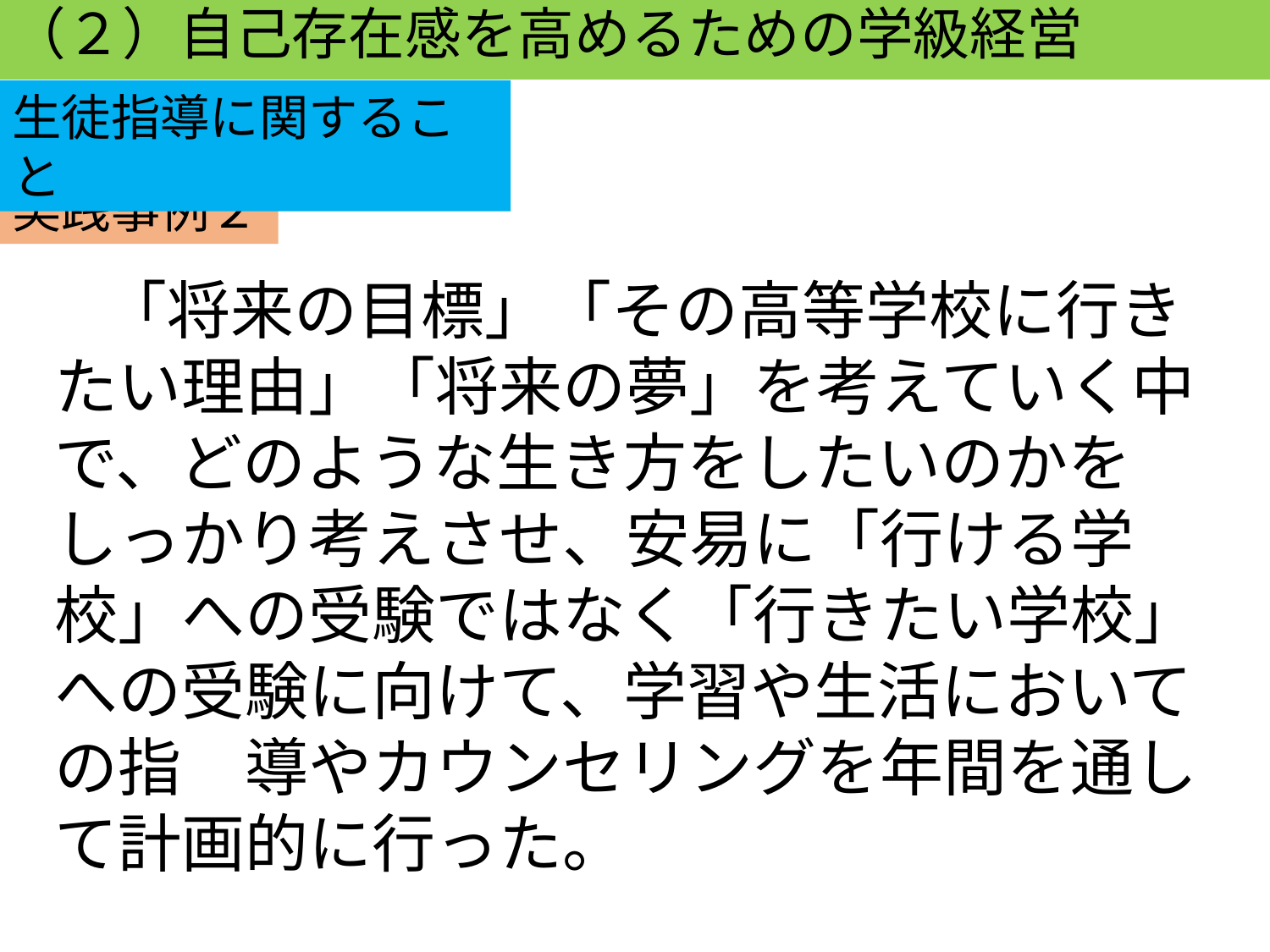

（２）自己存在感を高めるための学級経営
生徒指導に関すること
実践事例２
　「将来の目標」「その高等学校に行きたい理由」「将来の夢」を考えていく中で、どのような生き方をしたいのかをしっかり考えさせ、安易に「行ける学校」への受験ではなく「行きたい学校」への受験に向けて、学習や生活においての指　導やカウンセリングを年間を通して計画的に行った。